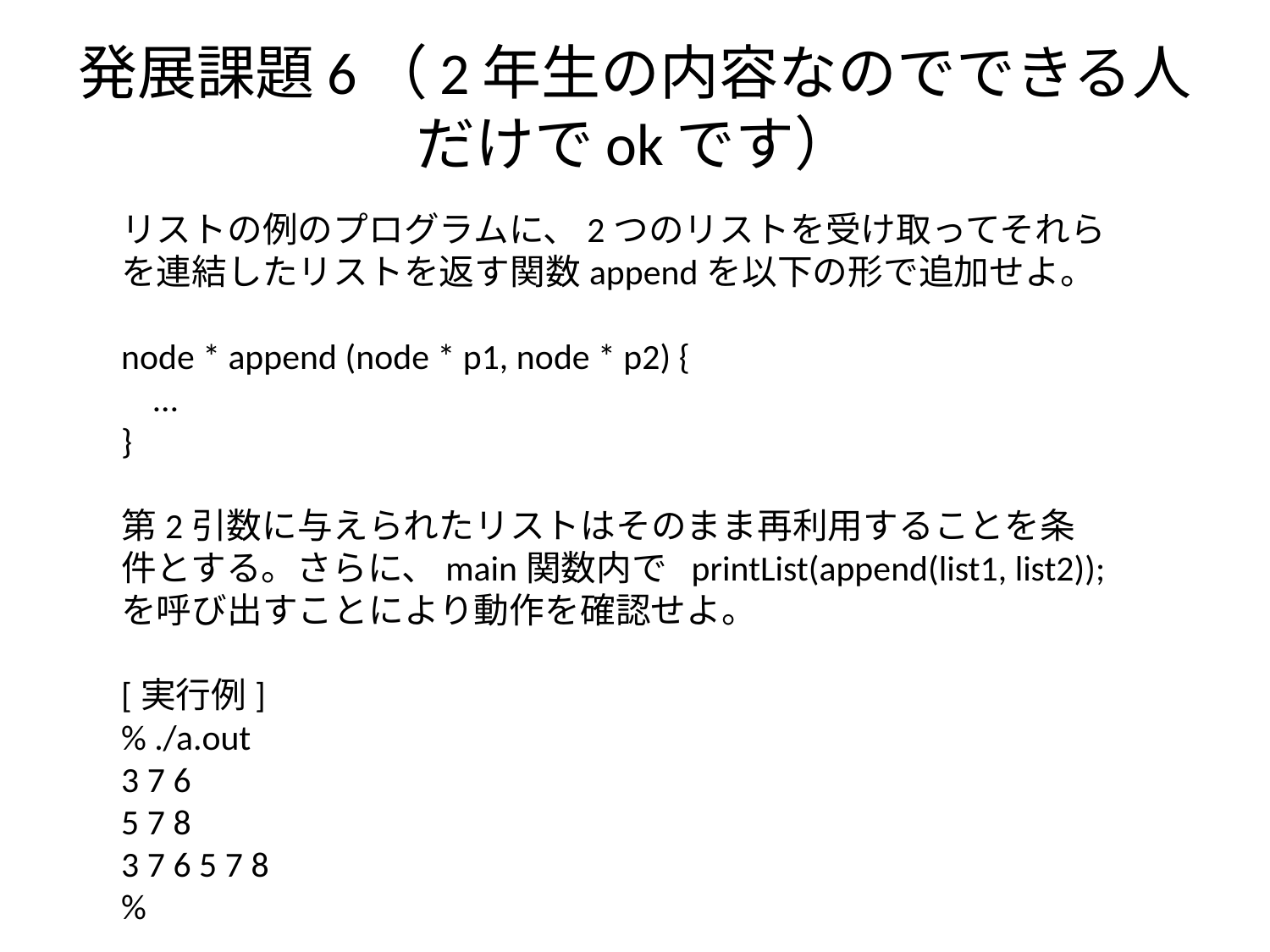

# 発展課題6（2年生の内容なのでできる人だけでokです）
リストの例のプログラムに、2つのリストを受け取ってそれらを連結したリストを返す関数appendを以下の形で追加せよ。

node * append (node * p1, node * p2) {
    …
}

第2引数に与えられたリストはそのまま再利用することを条件とする。さらに、main関数内で  printList(append(list1, list2)); を呼び出すことにより動作を確認せよ。

[実行例]
% ./a.out
3 7 6
5 7 8
3 7 6 5 7 8
%